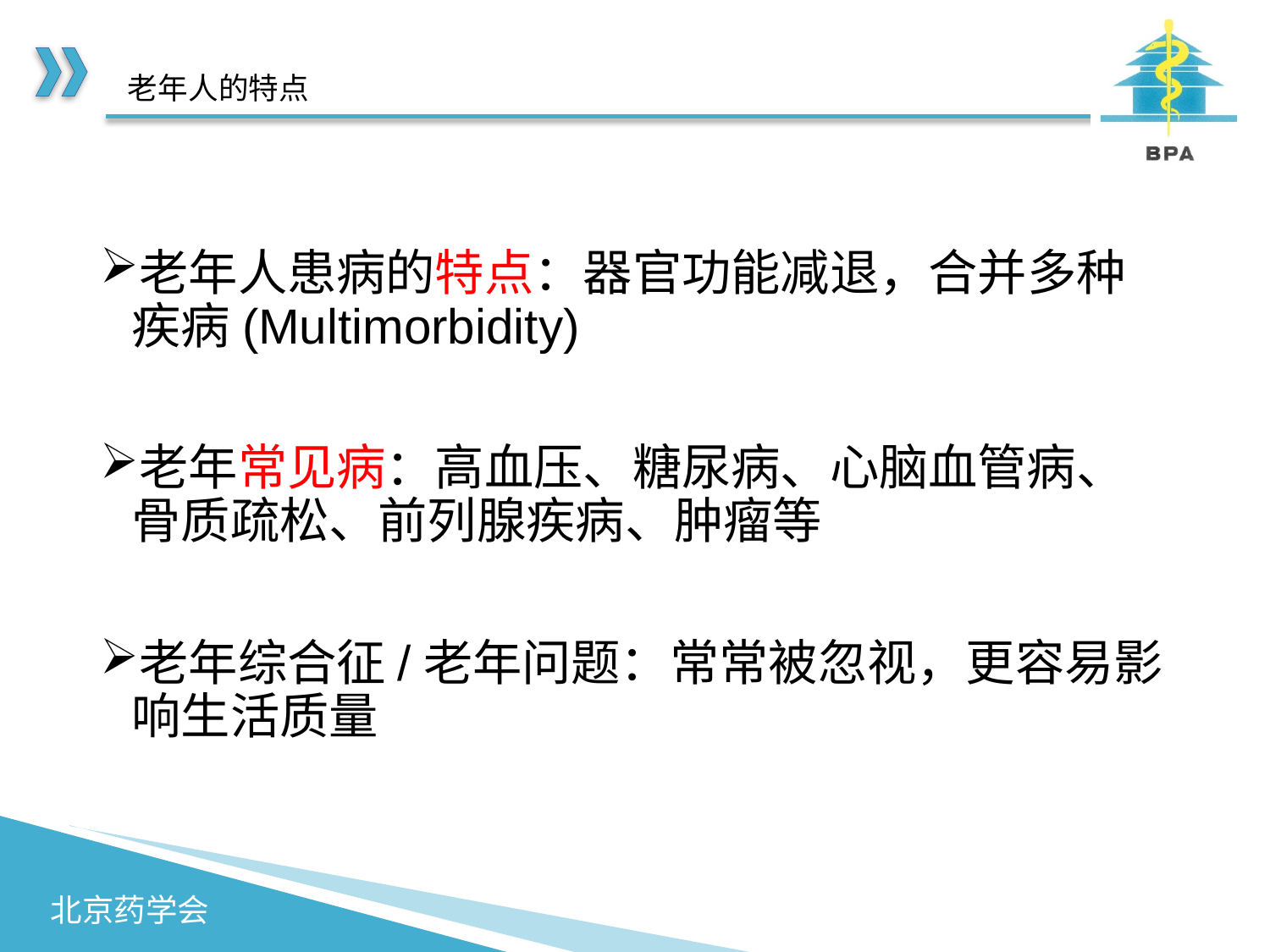

# 老年人的特点

老年人患病的特点：器官功能减退，合并多种疾病(Multimorbidity)

老年常见病：高血压、糖尿病、心脑血管病、骨质疏松、前列腺疾病、肿瘤等

老年综合征/老年问题：常常被忽视，更容易影响生活质量